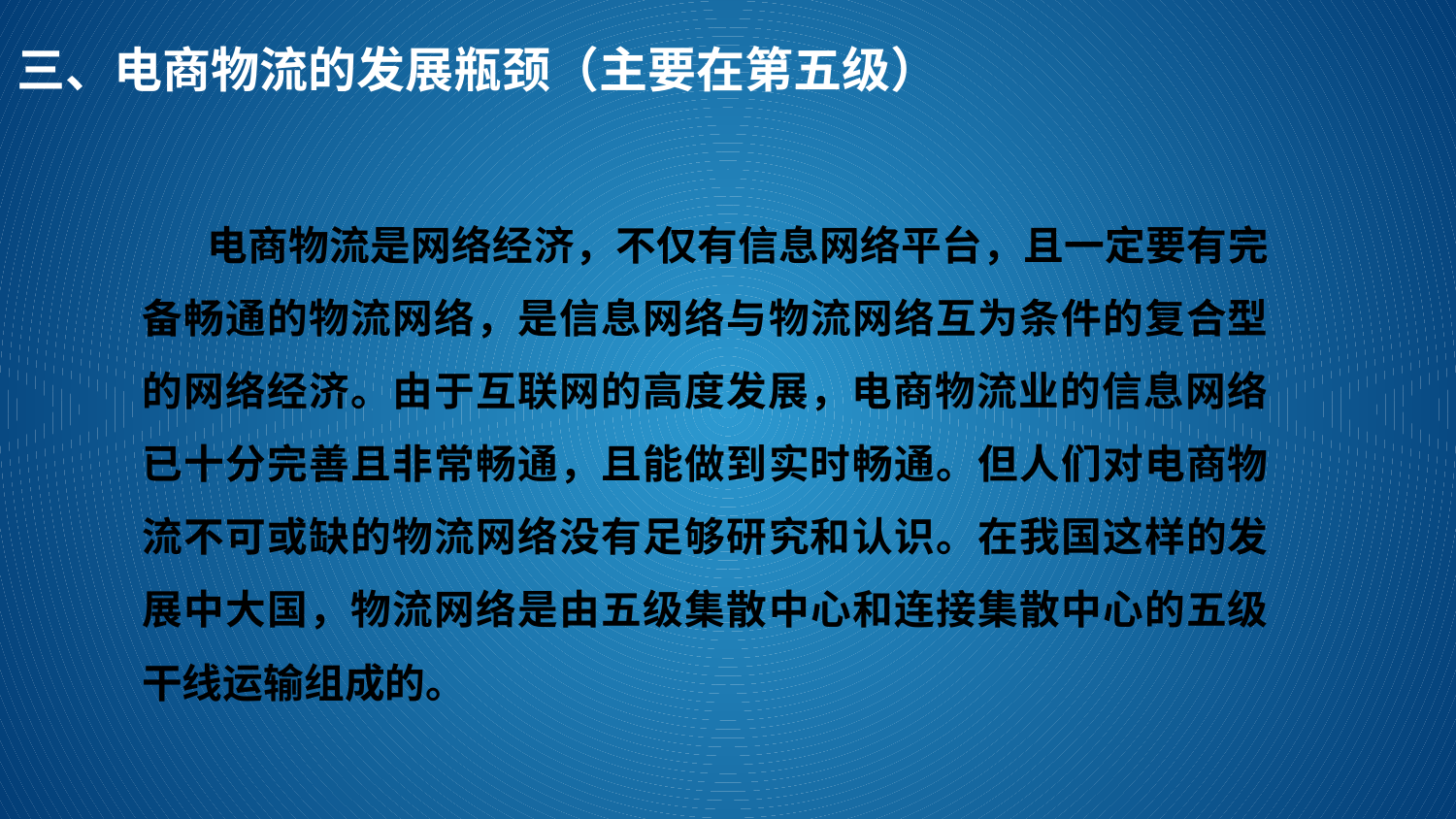

# 三、电商物流的发展瓶颈（主要在第五级）

       电商物流是网络经济，不仅有信息网络平台，且一定要有完备畅通的物流网络，是信息网络与物流网络互为条件的复合型的网络经济。由于互联网的高度发展，电商物流业的信息网络已十分完善且非常畅通，且能做到实时畅通。但人们对电商物流不可或缺的物流网络没有足够研究和认识。在我国这样的发展中大国，物流网络是由五级集散中心和连接集散中心的五级干线运输组成的。